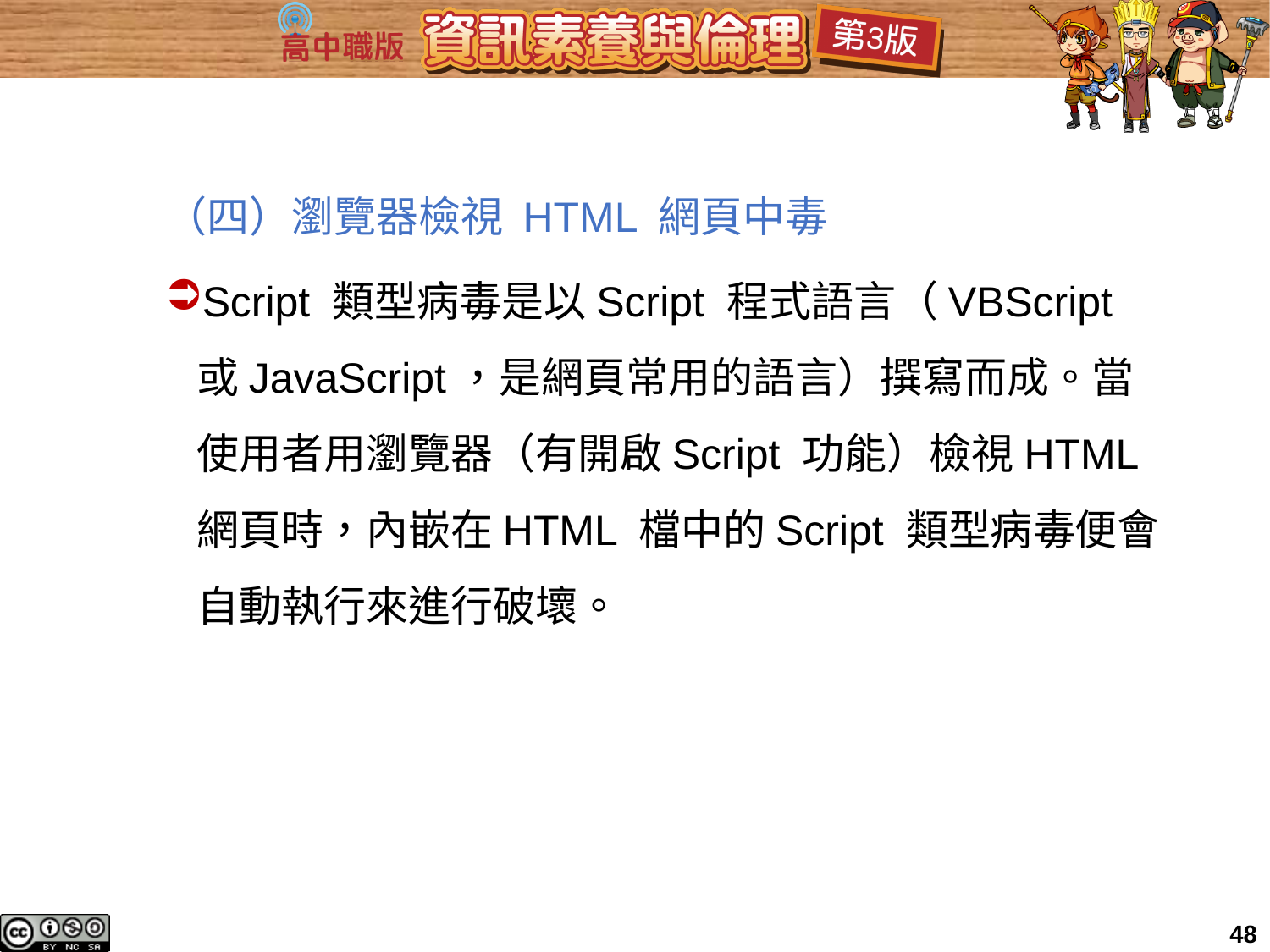

（四）瀏覽器檢視 HTML 網頁中毒
Script 類型病毒是以Script 程式語言（VBScript 或JavaScript，是網頁常用的語言）撰寫而成。當使用者用瀏覽器（有開啟Script 功能）檢視HTML 網頁時，內嵌在HTML 檔中的Script 類型病毒便會自動執行來進行破壞。
48